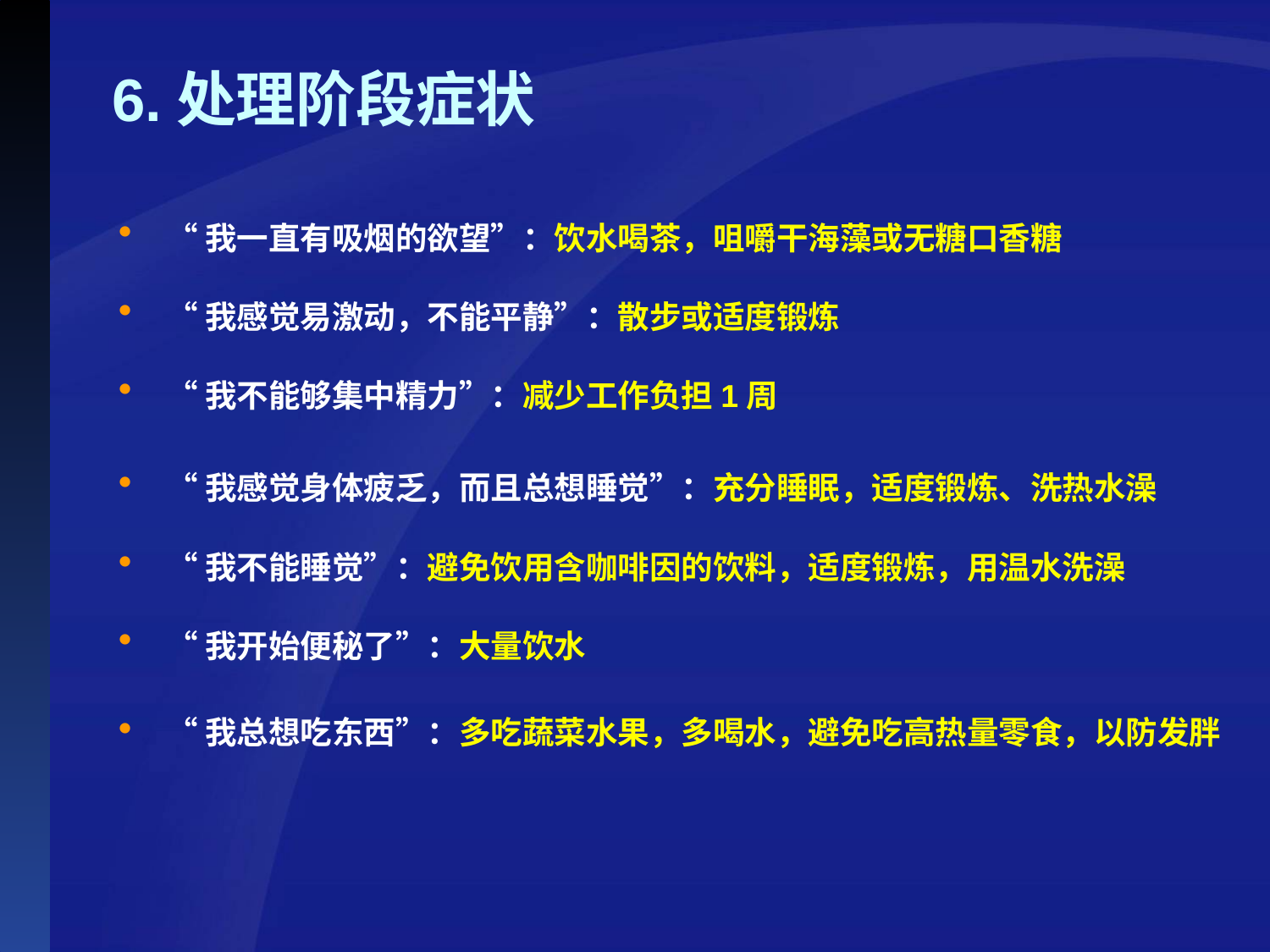

6.处理阶段症状
“我一直有吸烟的欲望”：饮水喝茶，咀嚼干海藻或无糖口香糖

“我感觉易激动，不能平静”：散步或适度锻炼

“我不能够集中精力”：减少工作负担1周

“我感觉身体疲乏，而且总想睡觉”：充分睡眠，适度锻炼、洗热水澡

“我不能睡觉”：避免饮用含咖啡因的饮料，适度锻炼，用温水洗澡

“我开始便秘了”：大量饮水

“我总想吃东西”：多吃蔬菜水果，多喝水，避免吃高热量零食，以防发胖